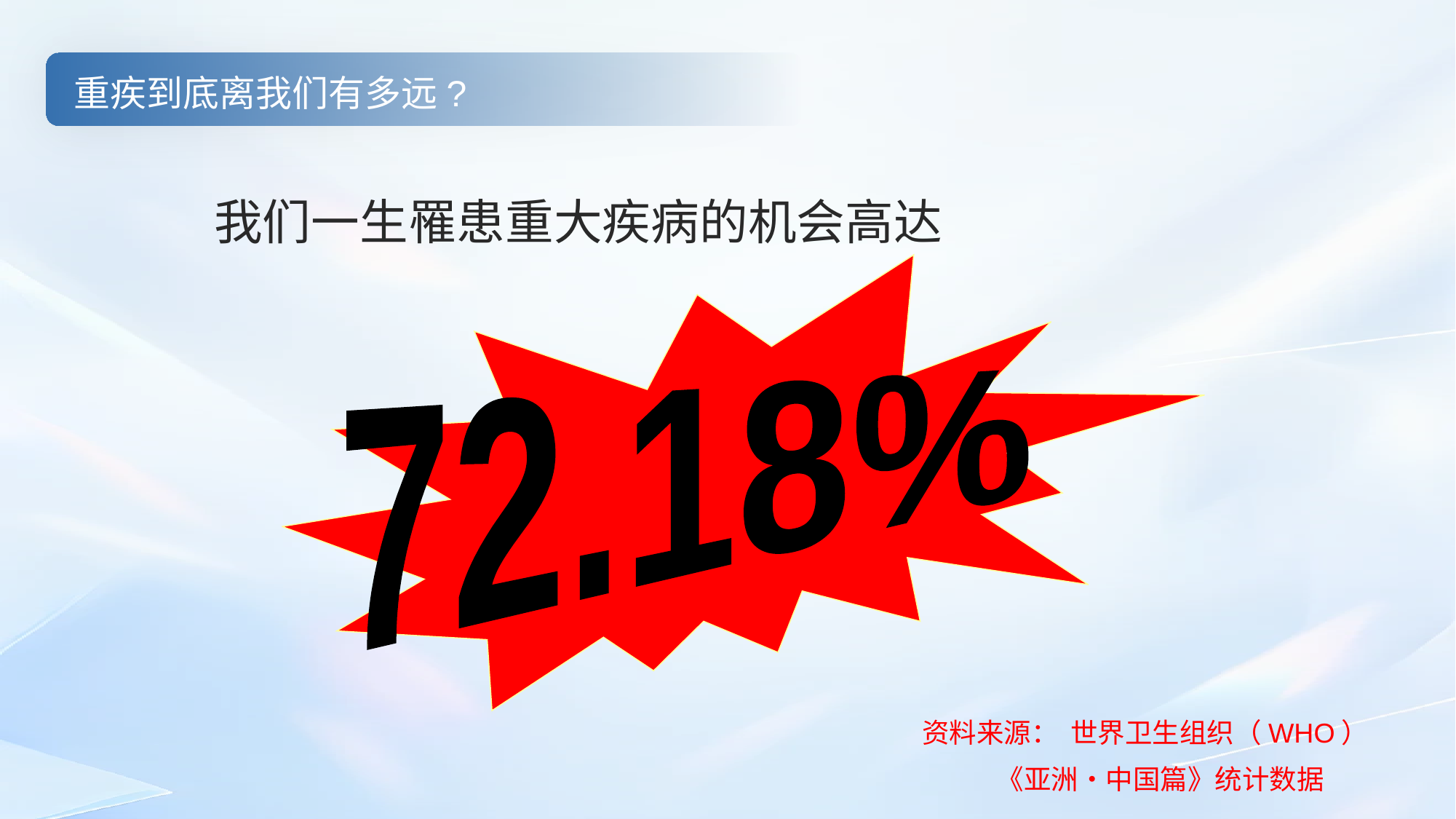

重疾到底离我们有多远?

我们一生罹患重大疾病的机会高达

72.18%
资料来源：  世界卫生组织（WHO）
           《亚洲•中国篇》统计数据